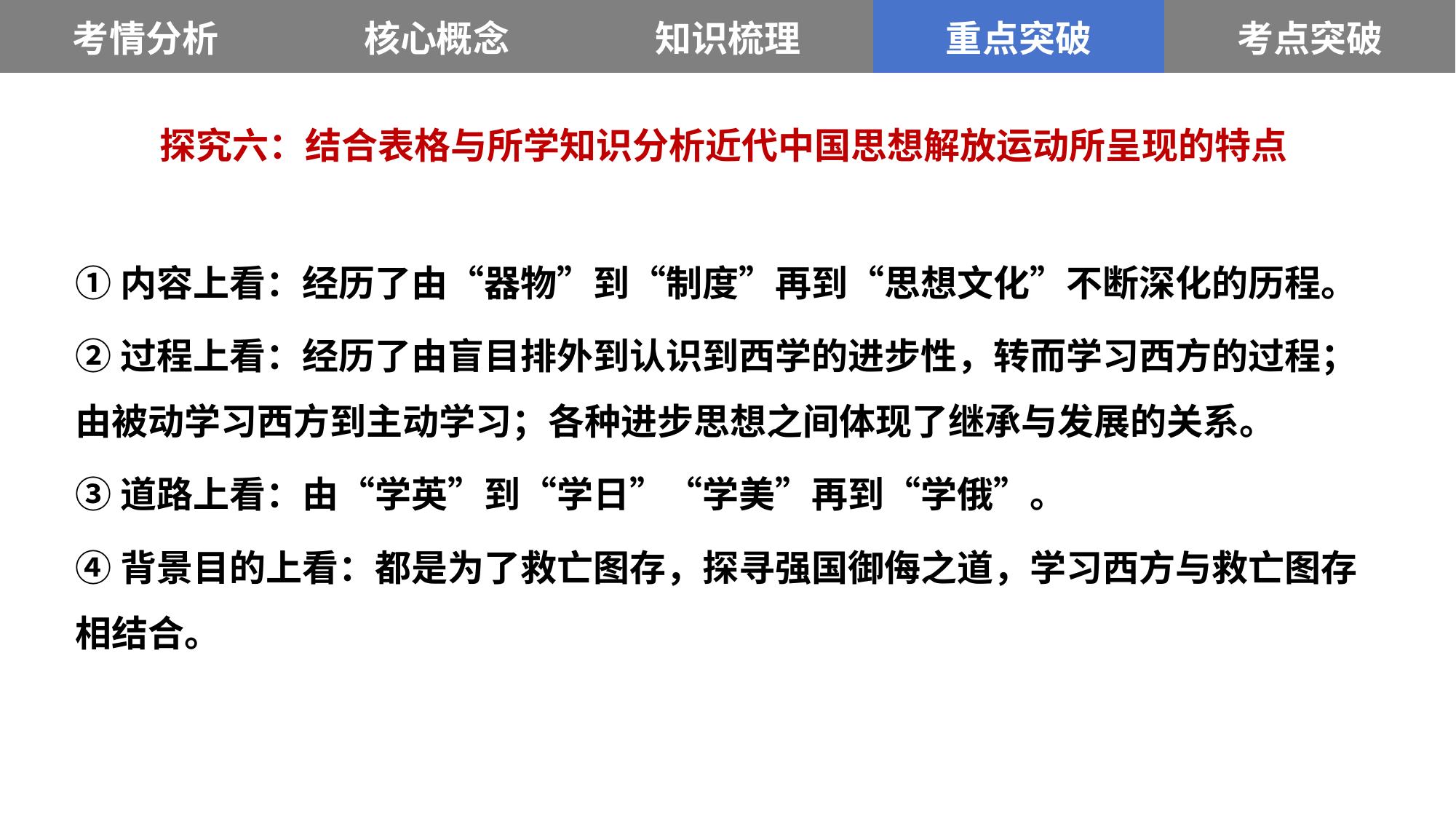

| 考情分析 | 核心概念 | 知识梳理 | 重点突破 | 考点突破 |
| --- | --- | --- | --- | --- |
探究六：结合表格与所学知识分析近代中国思想解放运动所呈现的特点
①内容上看：经历了由“器物”到“制度”再到“思想文化”不断深化的历程。
②过程上看：经历了由盲目排外到认识到西学的进步性，转而学习西方的过程；由被动学习西方到主动学习；各种进步思想之间体现了继承与发展的关系。
③道路上看：由“学英”到“学日”“学美”再到“学俄”。
④背景目的上看：都是为了救亡图存，探寻强国御侮之道，学习西方与救亡图存相结合。